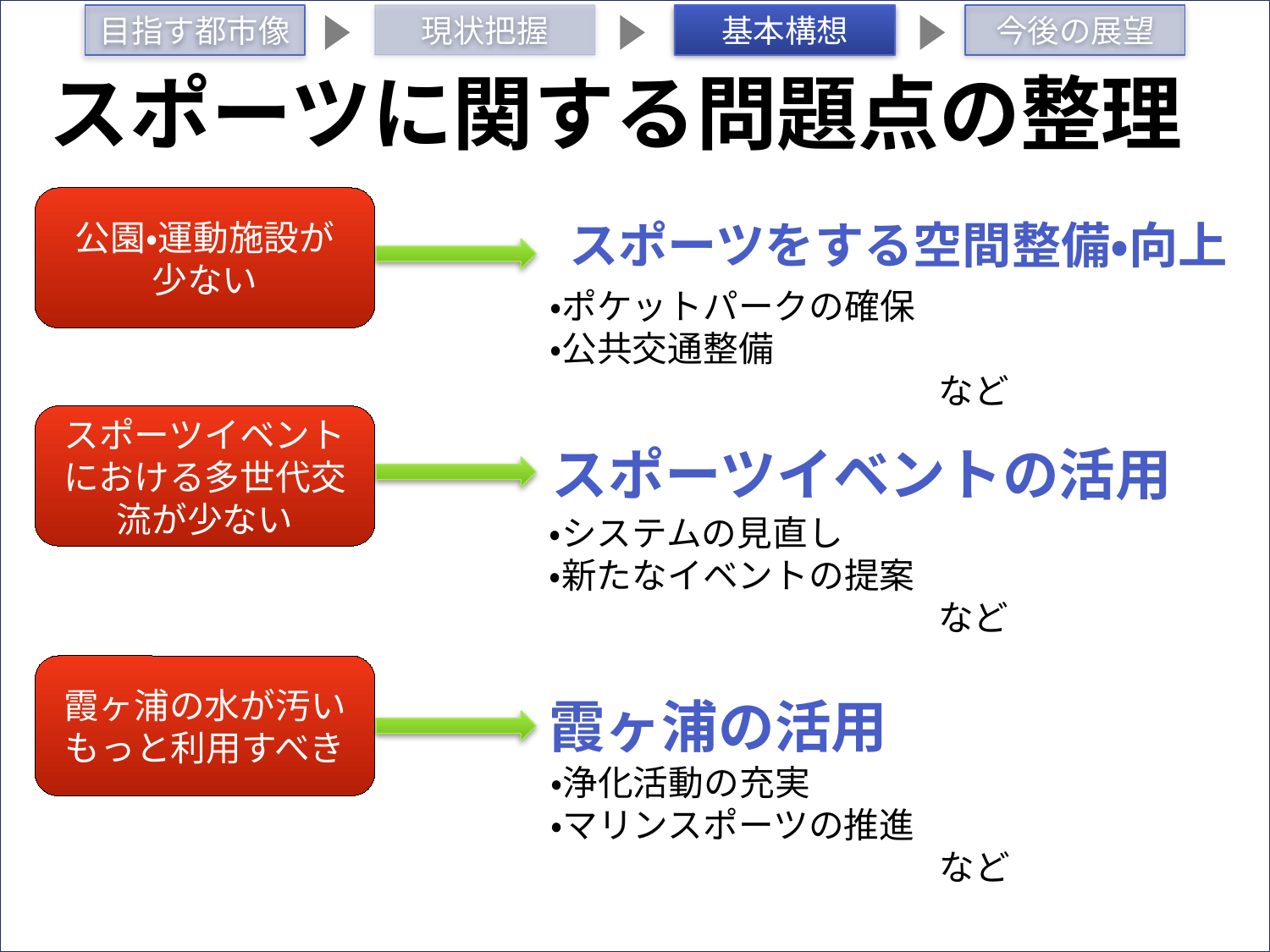

# スポーツに関する問題点の整理
公園・運動施設が
少ない
スポーツをする空間整備・向上

・ポケットパークの確保
・公共交通整備
　　　　　　　　　　　など
スポーツイベントにおける多世代交流が少ない
スポーツイベントの活用

・システムの見直し
・新たなイベントの提案
　　　　　　　　　　　など
霞ヶ浦の水が汚い
もっと利用すべき
霞ヶ浦の活用

・浄化活動の充実
・マリンスポーツの推進
　　　　　　　　　　　など